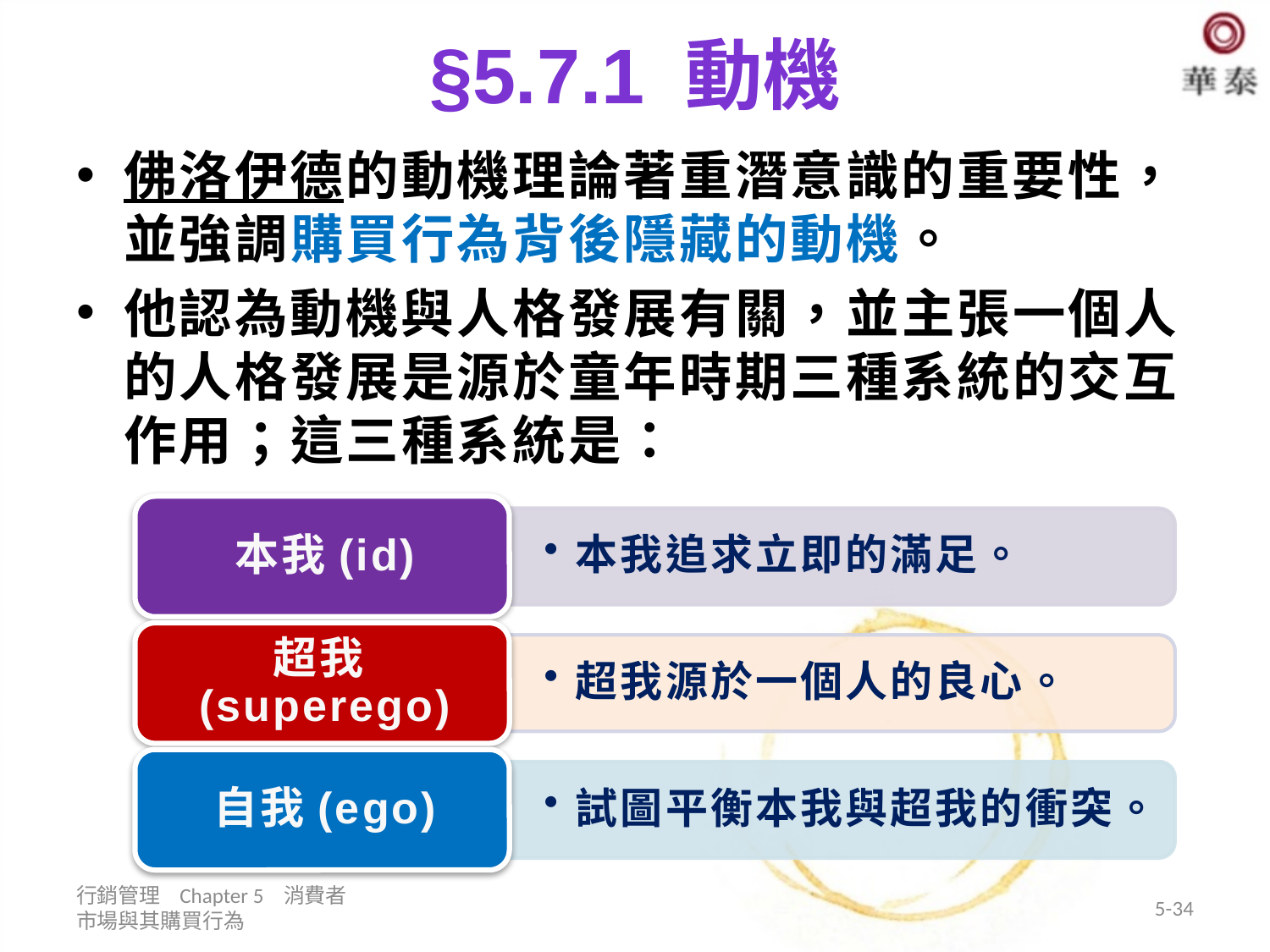

# §5.7.1 動機
佛洛伊德的動機理論著重潛意識的重要性，並強調購買行為背後隱藏的動機。
他認為動機與人格發展有關，並主張一個人的人格發展是源於童年時期三種系統的交互作用；這三種系統是：

本我追求立即的滿足。
本我(id)
超我源於一個人的良心。
超我(superego)
試圖平衡本我與超我的衝突。
自我(ego)
行銷管理   Chapter 5   消費者市場與其購買行為
5-34